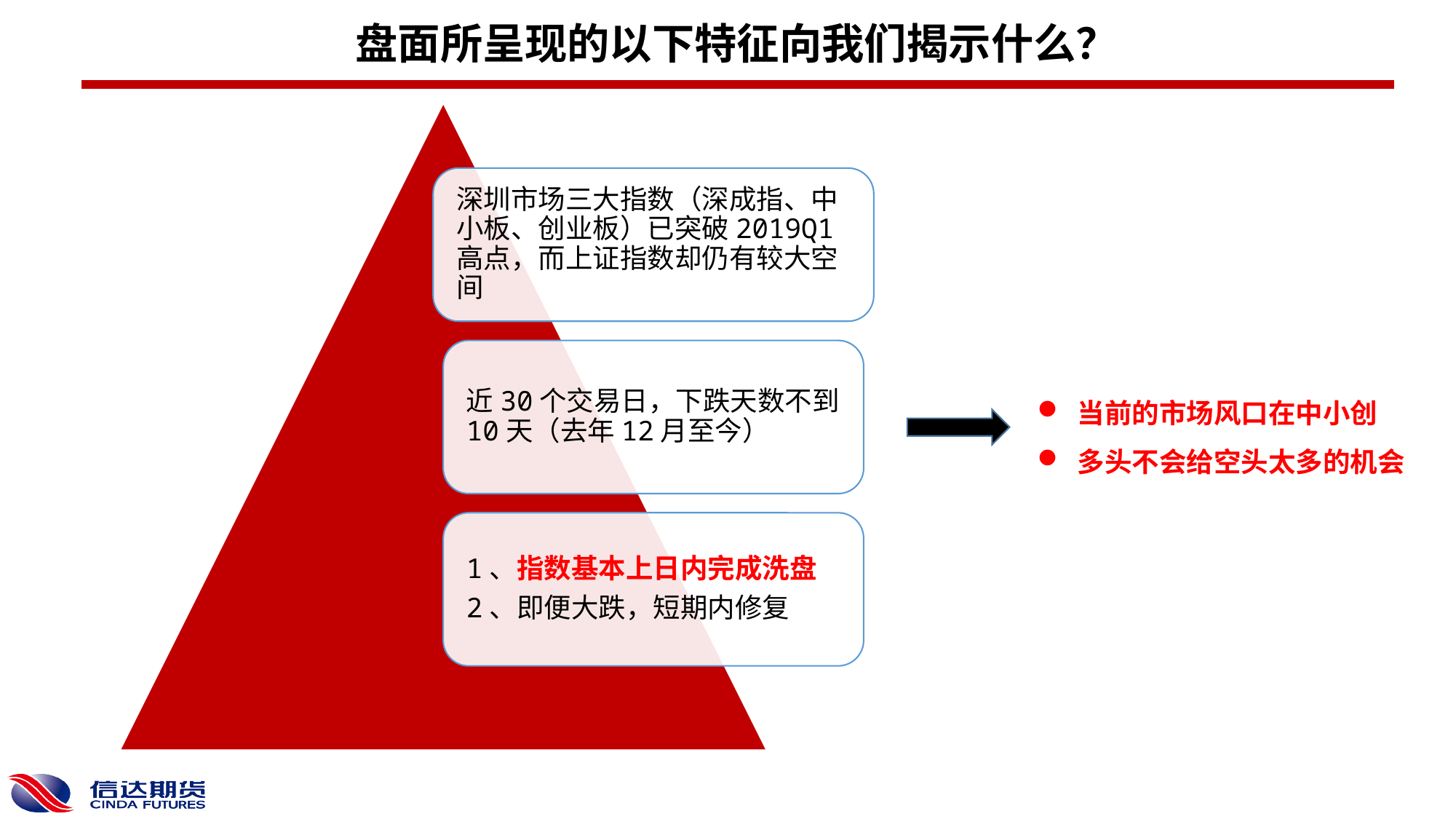

盘面所呈现的以下特征向我们揭示什么？
深圳市场三大指数（深成指、中小板、创业板）已突破2019Q1高点，而上证指数却仍有较大空间
近30个交易日，下跌天数不到10天（去年12月至今）
1、指数基本上日内完成洗盘
2、即便大跌，短期内修复
 当前的市场风口在中小创
 多头不会给空头太多的机会